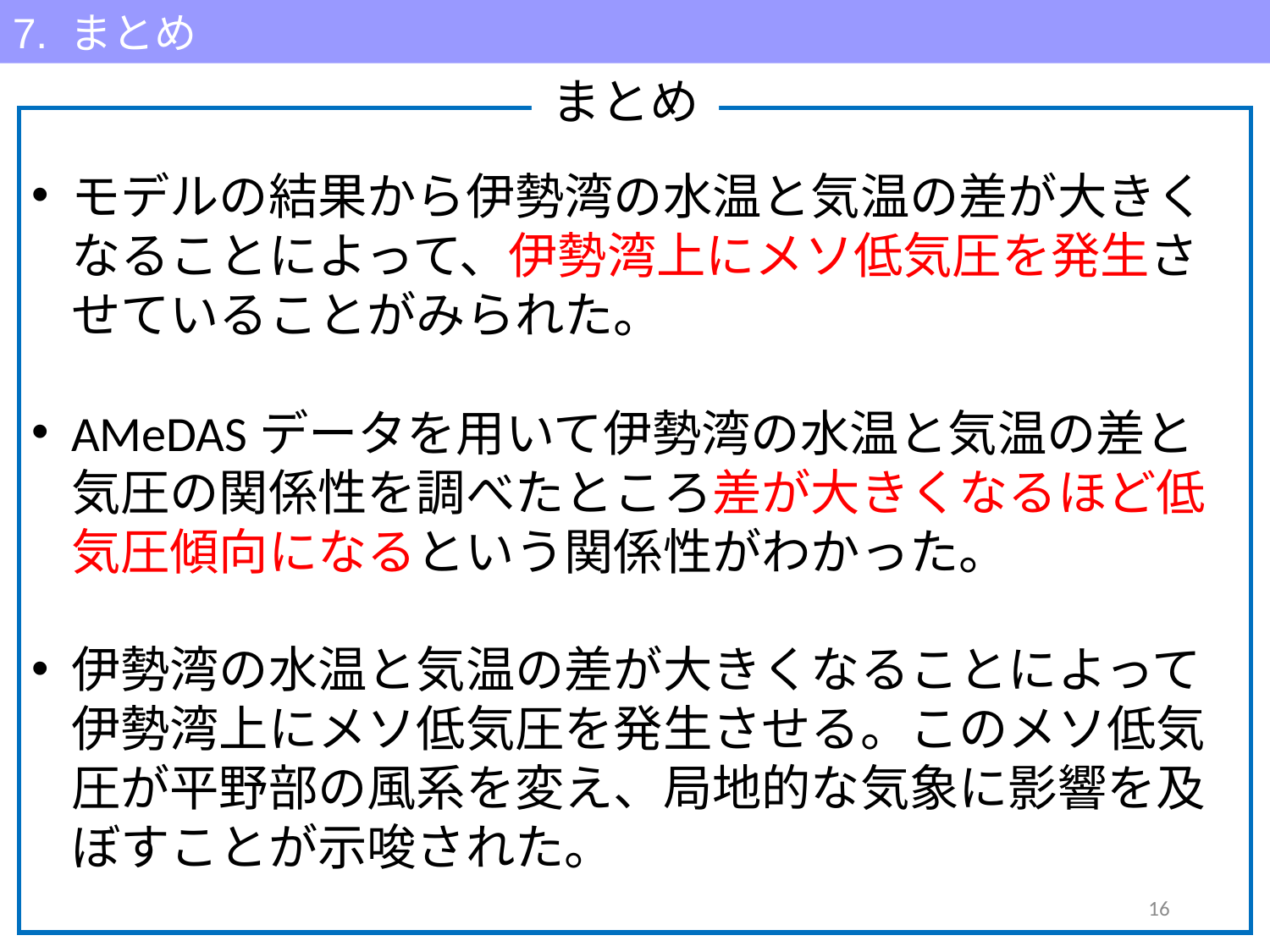

7. まとめ
まとめ
モデルの結果から伊勢湾の水温と気温の差が大きくなることによって、伊勢湾上にメソ低気圧を発生させていることがみられた。

AMeDASデータを用いて伊勢湾の水温と気温の差と気圧の関係性を調べたところ差が大きくなるほど低気圧傾向になるという関係性がわかった。

伊勢湾の水温と気温の差が大きくなることによって伊勢湾上にメソ低気圧を発生させる。このメソ低気圧が平野部の風系を変え、局地的な気象に影響を及ぼすことが示唆された。
16